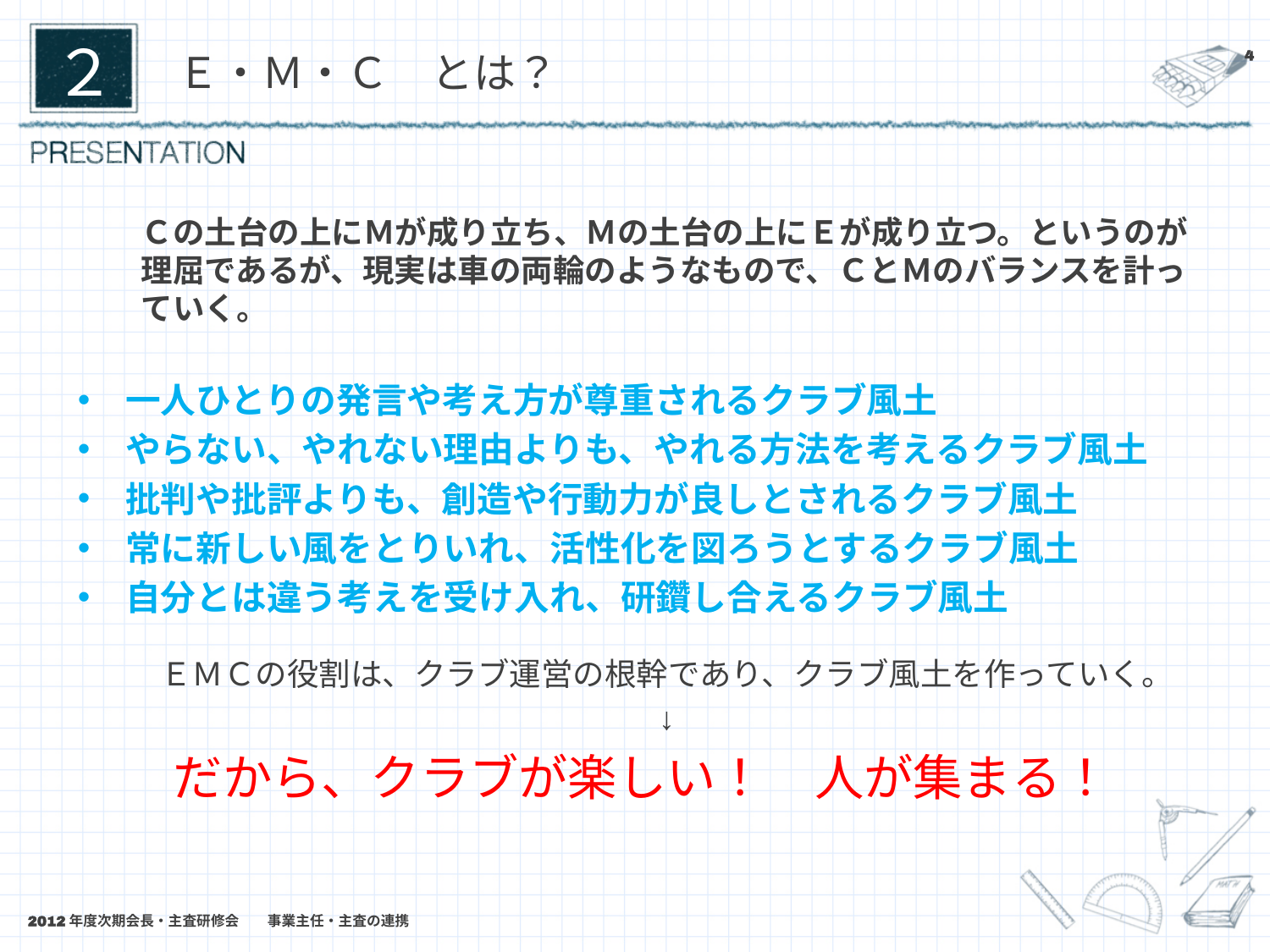

# Ｅ・Ｍ・Ｃ　とは？
２
4
Ｃの土台の上にＭが成り立ち、Ｍの土台の上にＥが成り立つ。というのが理屈であるが、現実は車の両輪のようなもので、ＣとＭのバランスを計っていく。

一人ひとりの発言や考え方が尊重されるクラブ風土
やらない、やれない理由よりも、やれる方法を考えるクラブ風土
批判や批評よりも、創造や行動力が良しとされるクラブ風土
常に新しい風をとりいれ、活性化を図ろうとするクラブ風土
自分とは違う考えを受け入れ、研鑽し合えるクラブ風土

ＥＭＣの役割は、クラブ運営の根幹であり、クラブ風土を作っていく。
↓
だから、クラブが楽しい！　人が集まる！

2012年度次期会長・主査研修会　　事業主任・主査の連携